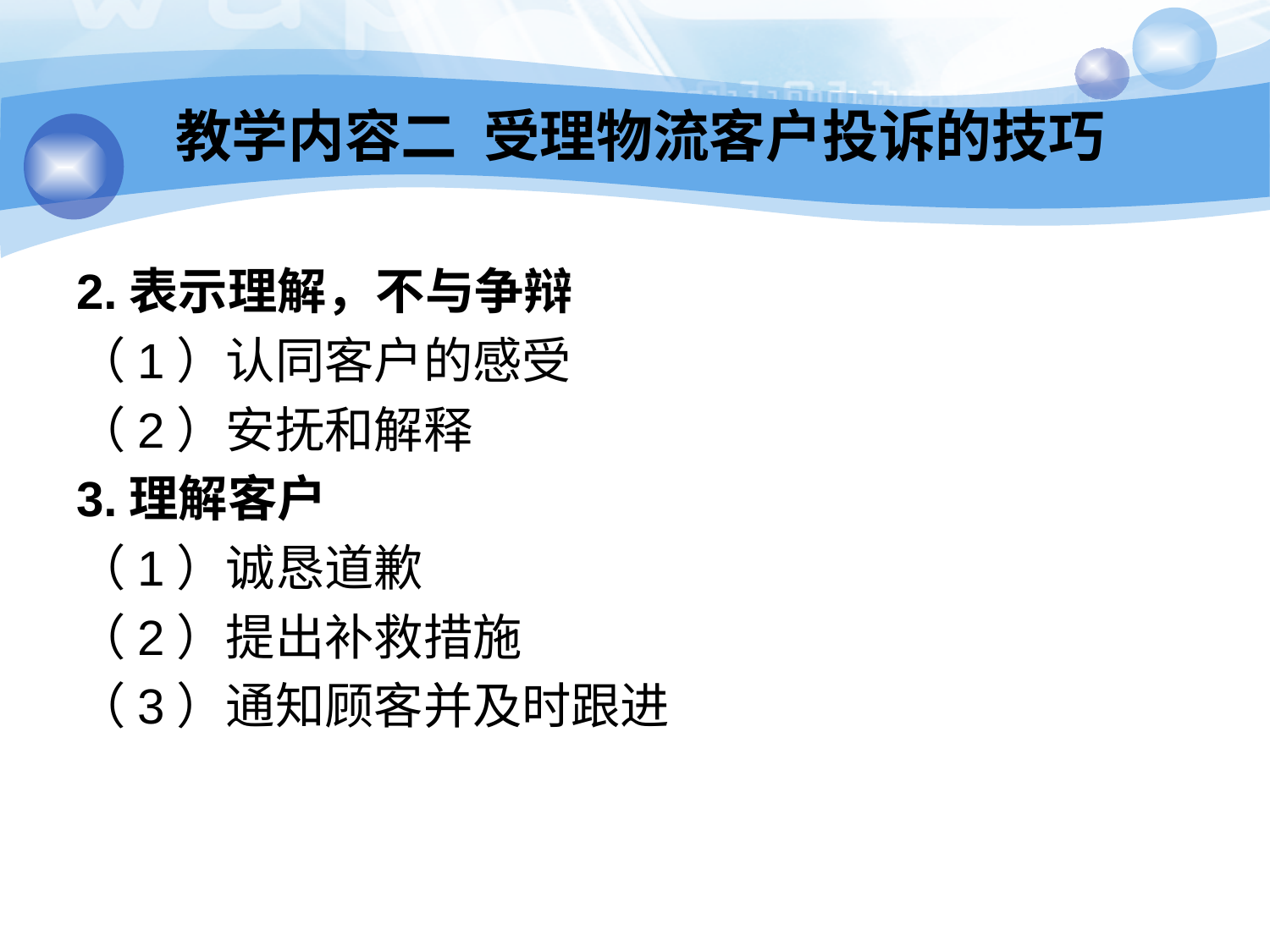

# 教学内容二  受理物流客户投诉的技巧
2.表示理解，不与争辩
（1）认同客户的感受
（2）安抚和解释
3.理解客户
（1）诚恳道歉
（2）提出补救措施
（3）通知顾客并及时跟进